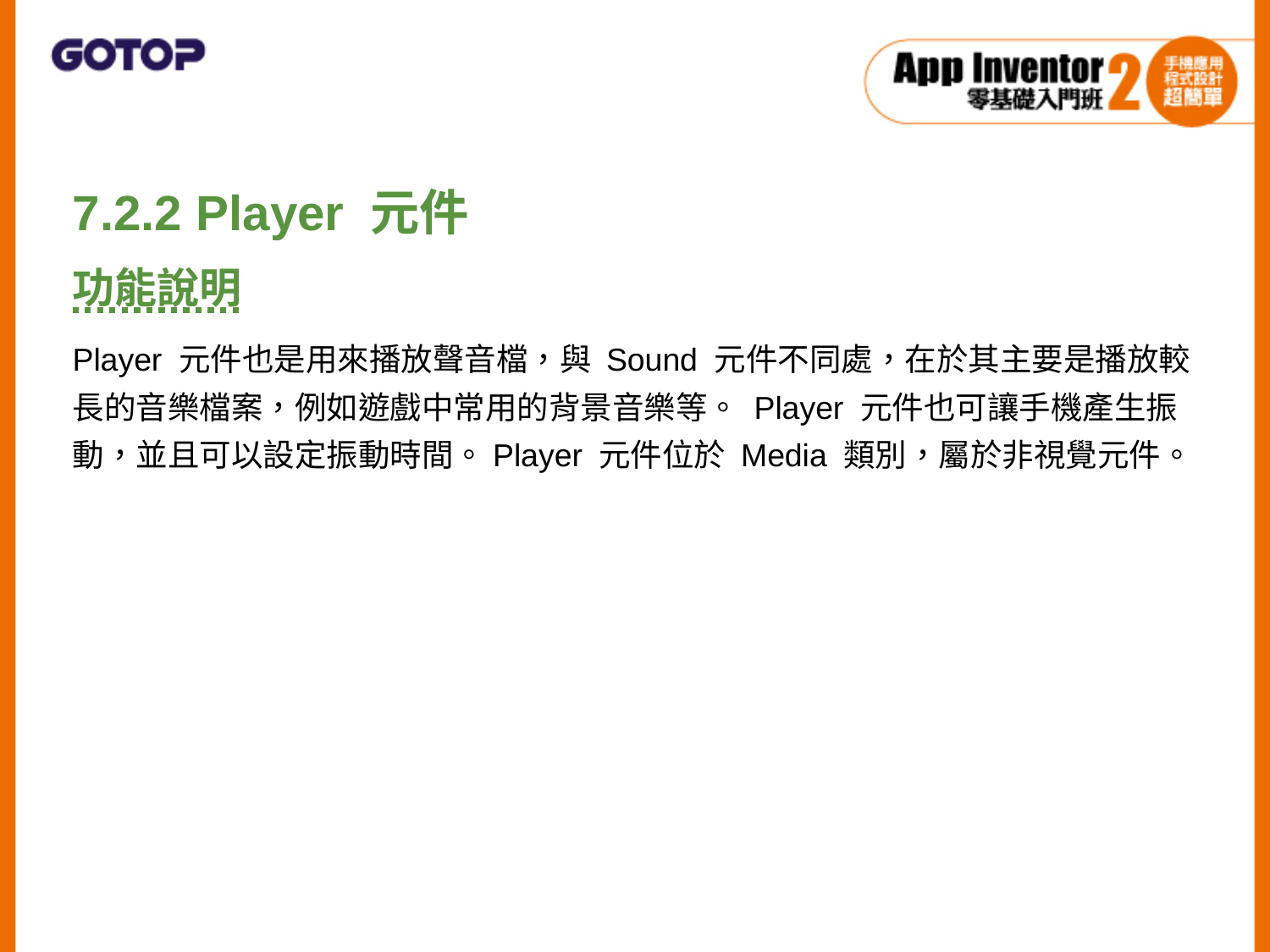

7.2.2 Player 元件
功能說明
Player 元件也是用來播放聲音檔，與 Sound 元件不同處，在於其主要是播放較長的音樂檔案，例如遊戲中常用的背景音樂等。 Player 元件也可讓手機產生振動，並且可以設定振動時間。Player 元件位於 Media 類別，屬於非視覺元件。